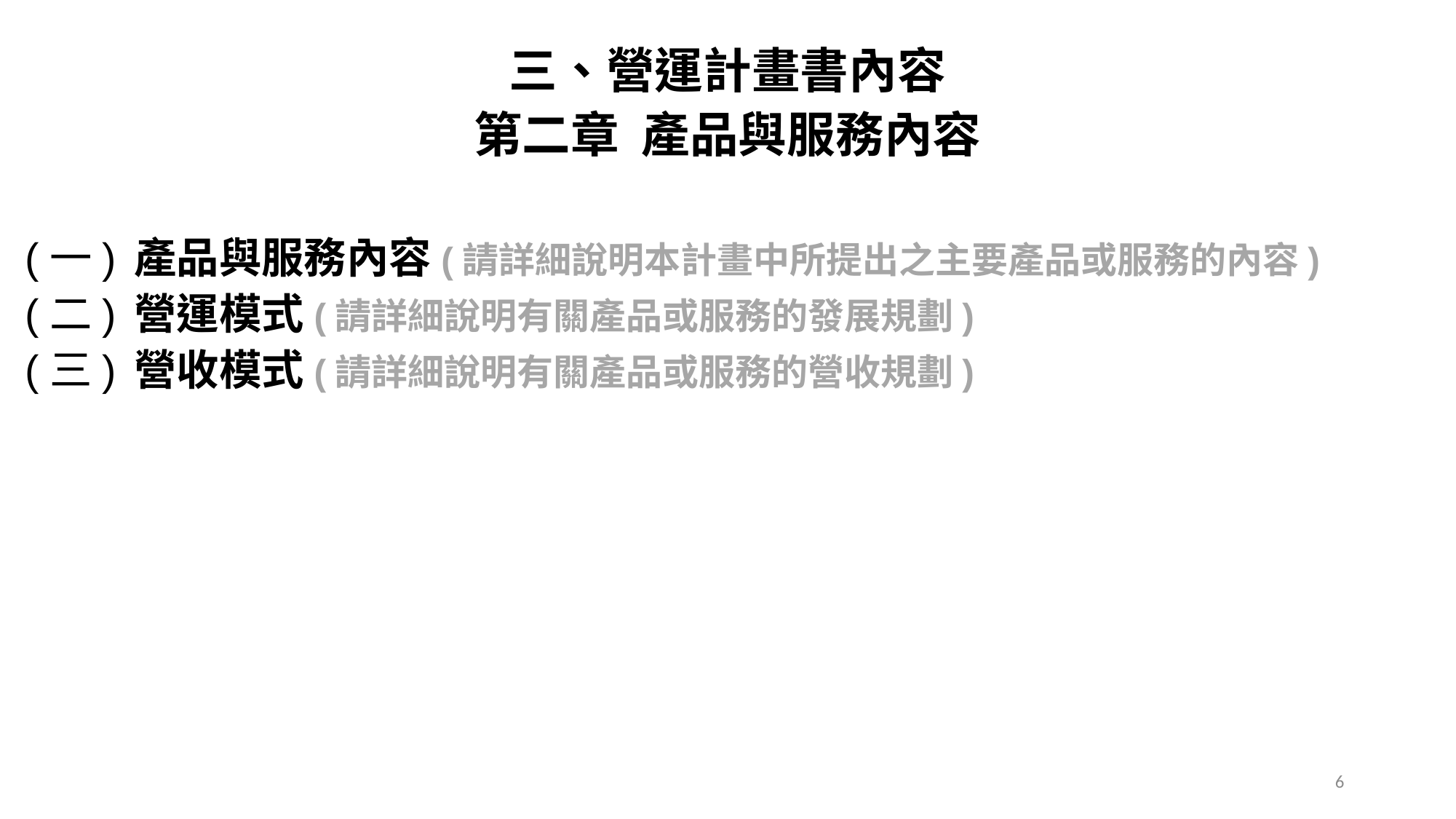

三、營運計畫書內容
第二章  產品與服務內容

(一)	產品與服務內容(請詳細說明本計畫中所提出之主要產品或服務的內容)
(二)	營運模式(請詳細說明有關產品或服務的發展規劃)
(三)	營收模式(請詳細說明有關產品或服務的營收規劃)
6